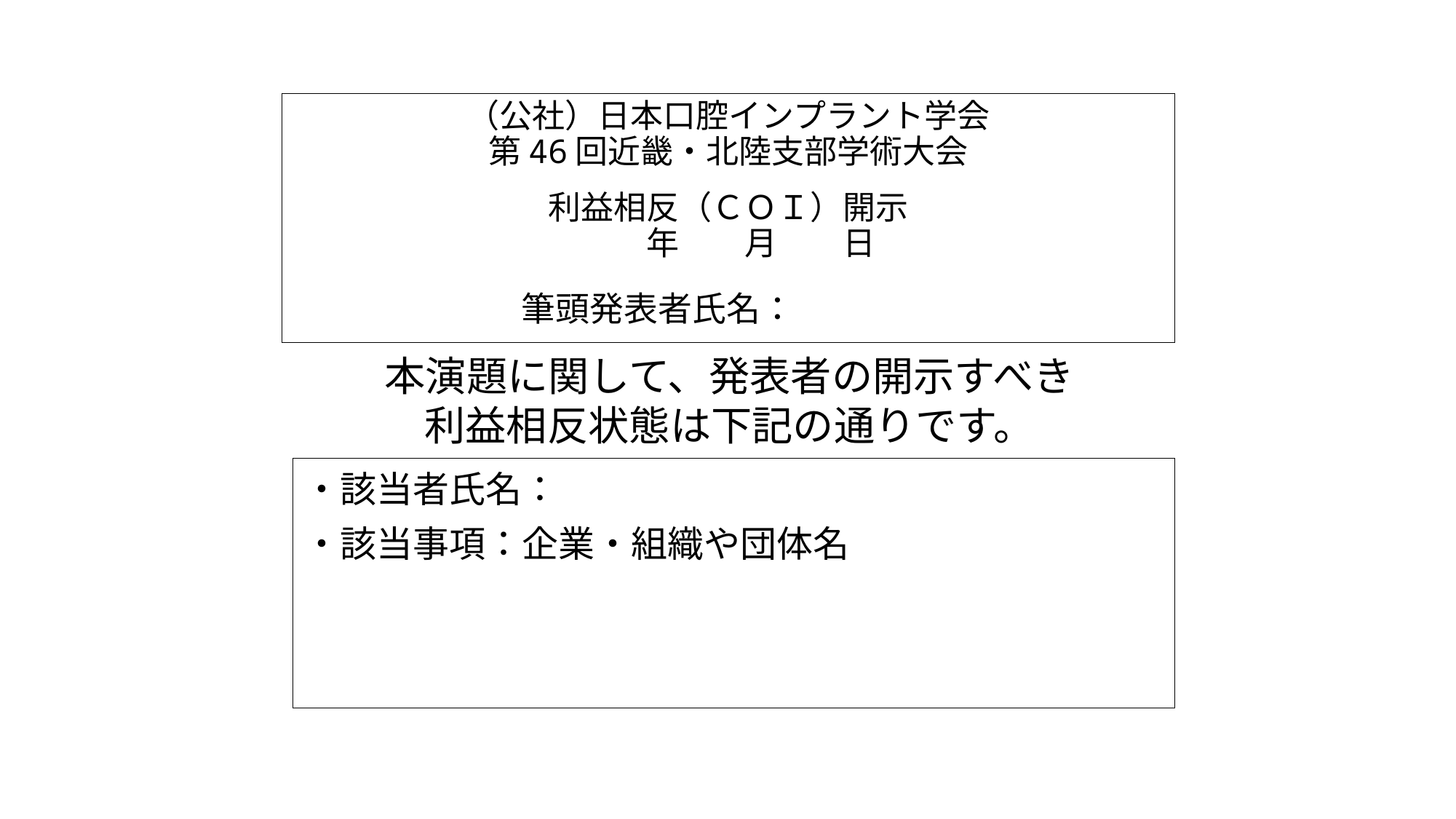

# （公社）日本口腔インプラント学会 第46回近畿・北陸支部学術大会 利益相反（ＣＯＩ）開示 　　年　　月　　日
筆頭発表者氏名：
本演題に関して、発表者の開示すべき
利益相反状態は下記の通りです。
・該当者氏名：
・該当事項：企業・組織や団体名